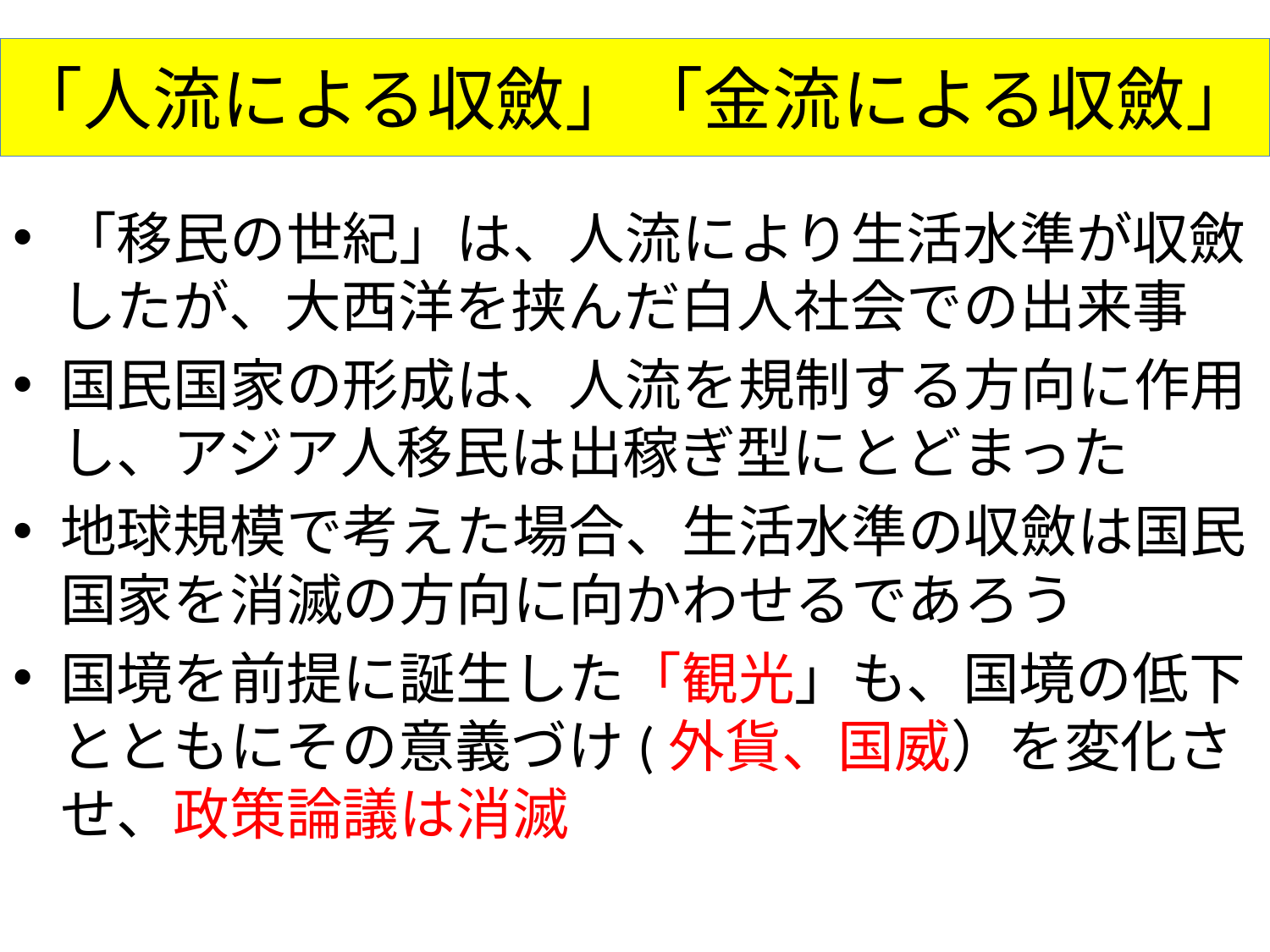

# 「人流による収斂」「金流による収斂」
「移民の世紀」は、人流により生活水準が収斂したが、大西洋を挟んだ白人社会での出来事
国民国家の形成は、人流を規制する方向に作用し、アジア人移民は出稼ぎ型にとどまった
地球規模で考えた場合、生活水準の収斂は国民国家を消滅の方向に向かわせるであろう
国境を前提に誕生した「観光」も、国境の低下とともにその意義づけ(外貨、国威）を変化させ、政策論議は消滅